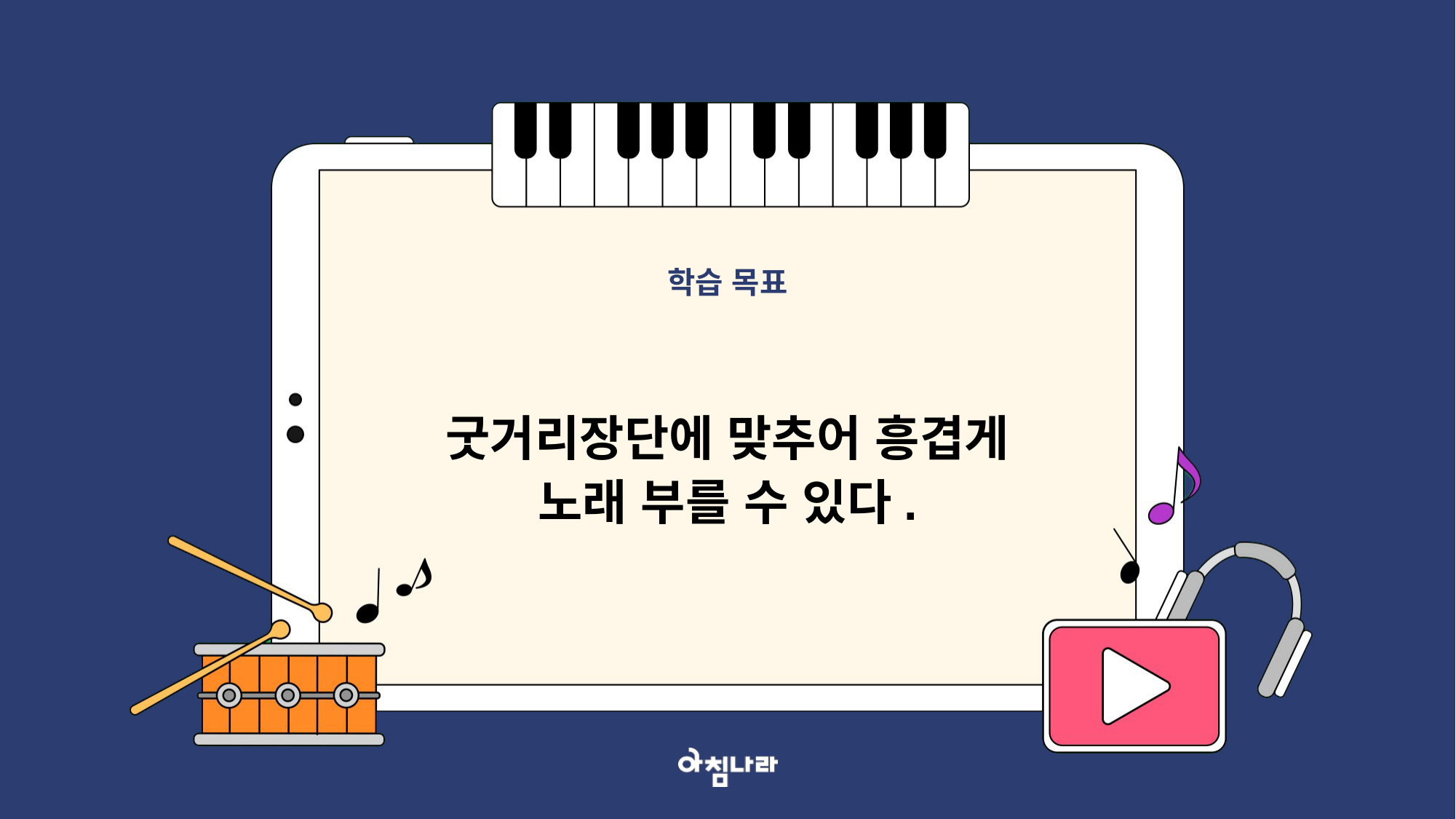

학습 목표
굿거리장단에 맞추어 흥겹게
노래 부를 수 있다.